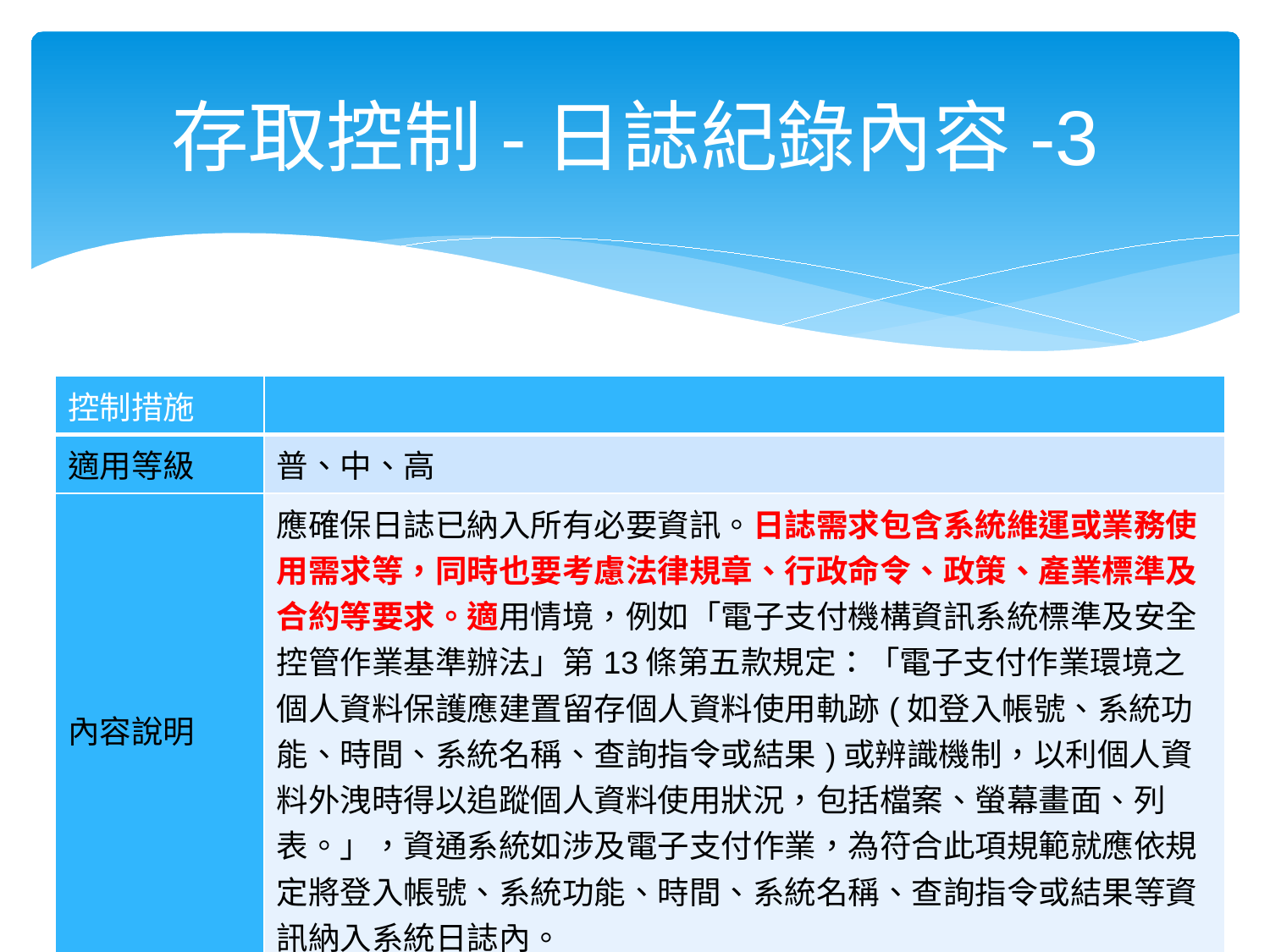

# 存取控制-日誌紀錄內容-3
| 控制措施 |  |
| --- | --- |
| 適用等級 | 普、中、高 |
| 內容說明 | 應確保日誌已納入所有必要資訊。日誌需求包含系統維運或業務使用需求等，同時也要考慮法律規章、行政命令、政策、產業標準及合約等要求。適用情境，例如「電子支付機構資訊系統標準及安全控管作業基準辦法」第13條第五款規定：「電子支付作業環境之個人資料保護應建置留存個人資料使用軌跡(如登入帳號、系統功能、時間、系統名稱、查詢指令或結果)或辨識機制，以利個人資料外洩時得以追蹤個人資料使用狀況，包括檔案、螢幕畫面、列表。」，資通系統如涉及電子支付作業，為符合此項規範就應依規定將登入帳號、系統功能、時間、系統名稱、查詢指令或結果等資訊納入系統日誌內。 |